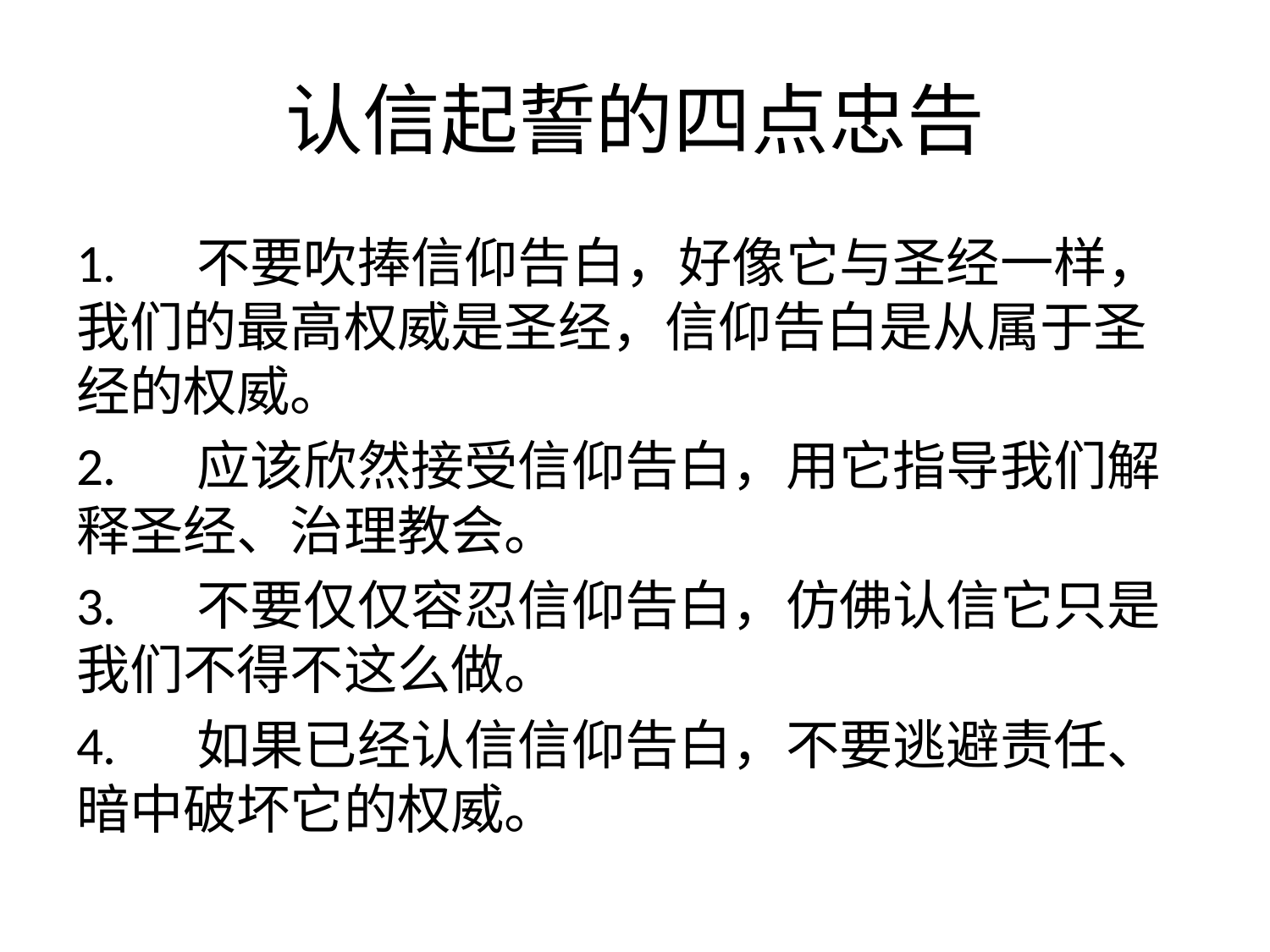

# 认信起誓的四点忠告
1.	不要吹捧信仰告白，好像它与圣经一样，我们的最高权威是圣经，信仰告白是从属于圣经的权威。
2.	应该欣然接受信仰告白，用它指导我们解释圣经、治理教会。
3.	不要仅仅容忍信仰告白，仿佛认信它只是我们不得不这么做。
4.	如果已经认信信仰告白，不要逃避责任、暗中破坏它的权威。